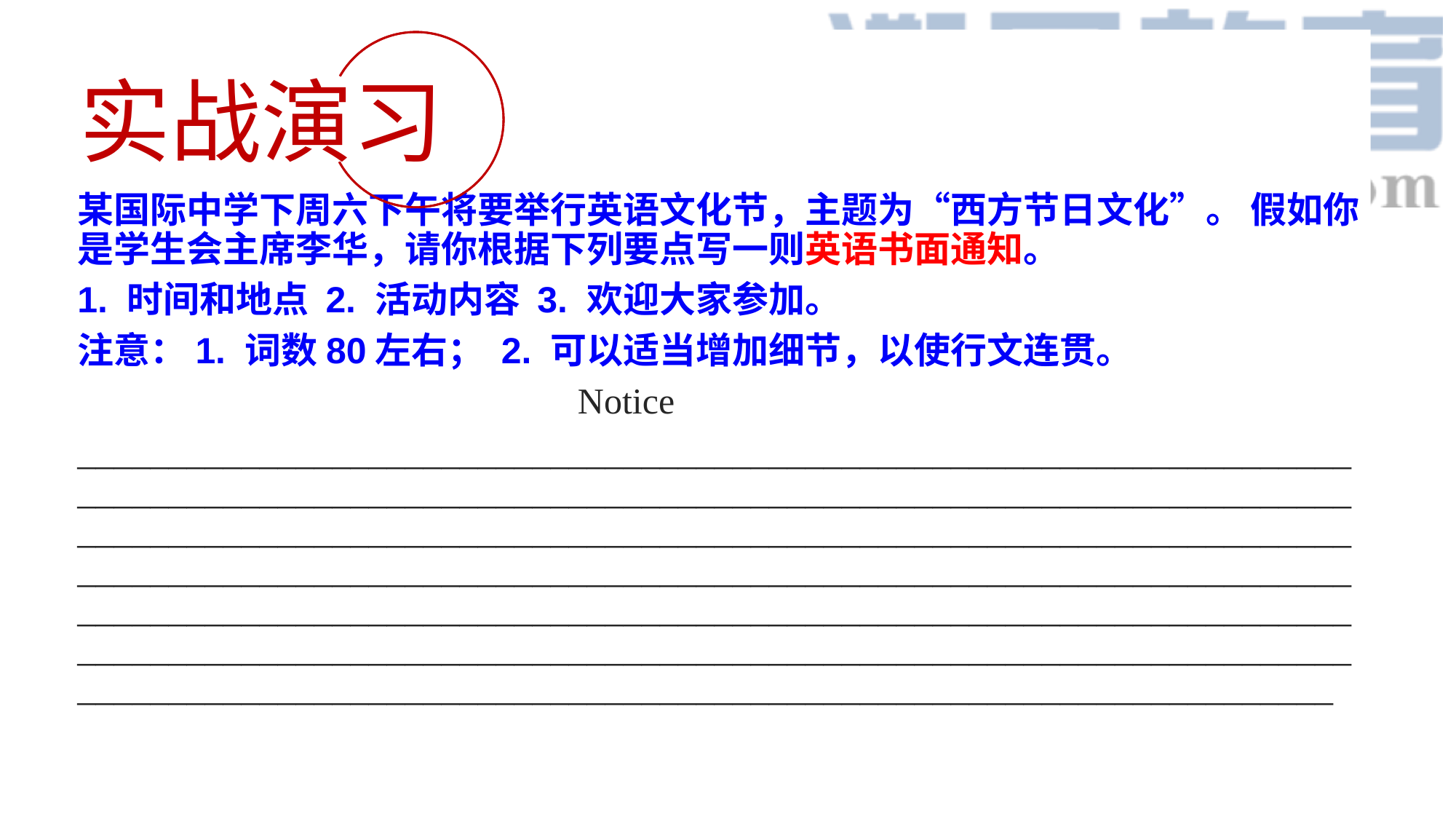

某国际中学下周六下午将要举行英语文化节，主题为“西方节日文化”。 假如你是学生会主席李华，请你根据下列要点写一则英语书面通知。
1. 时间和地点 2. 活动内容 3. 欢迎大家参加。
注意：1. 词数80左右； 2. 可以适当增加细节，以使行文连贯。
                                                       Notice
_________________________________________________________________________________________________________________________________________________________________________________________________________________________________________________________________________________________________________________________________________________________________________________________________________________________________________________________________________________________________________

实战演习